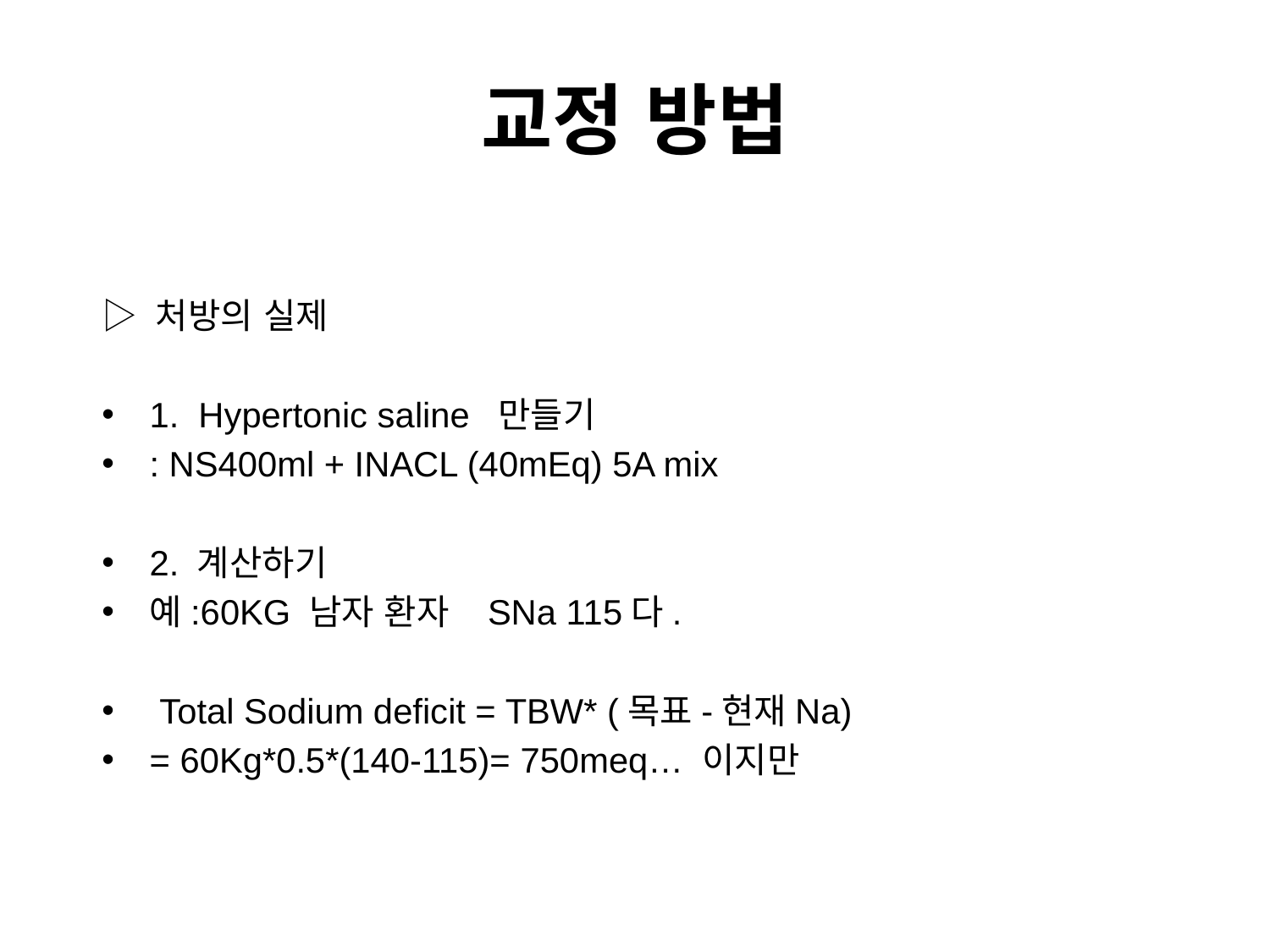

# 교정 방법

▷ 처방의 실제

1.  Hypertonic saline  만들기
: NS400ml + INACL (40mEq) 5A mix

2. 계산하기
예:60KG 남자 환자   SNa 115다.

 Total Sodium deficit = TBW* (목표-현재Na)
= 60Kg*0.5*(140-115)= 750meq… 이지만